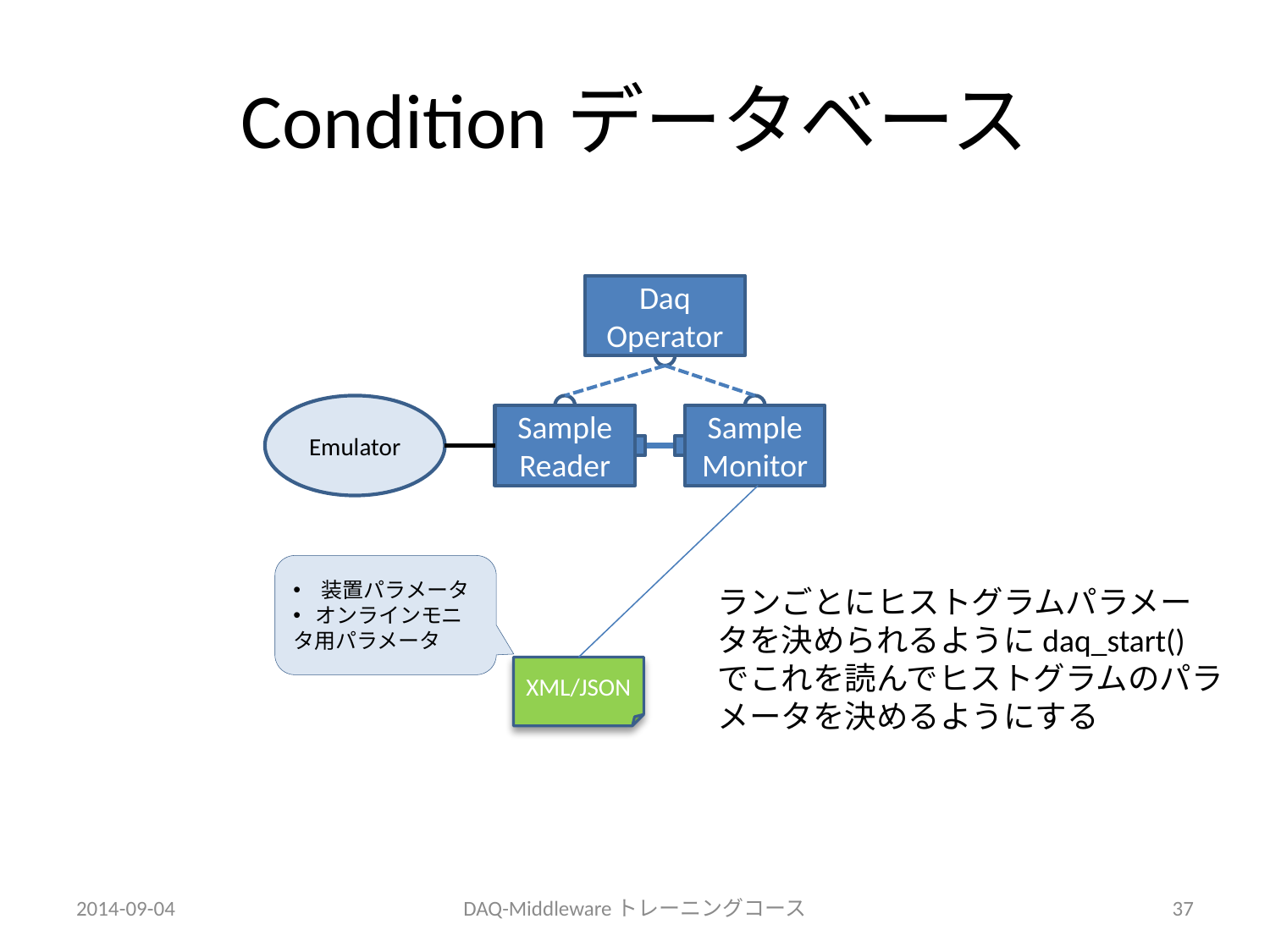

# Conditionデータベース
Daq Operator

Emulator

Sample
Reader
Sample
Monitor

　装置パラメータ
  オンラインモニタ用パラメータ
ランごとにヒストグラムパラメータを決められるようにdaq_start()でこれを読んでヒストグラムのパラメータを決めるようにする
XML/JSON
2014-09-04
DAQ-Middlewareトレーニングコース
37